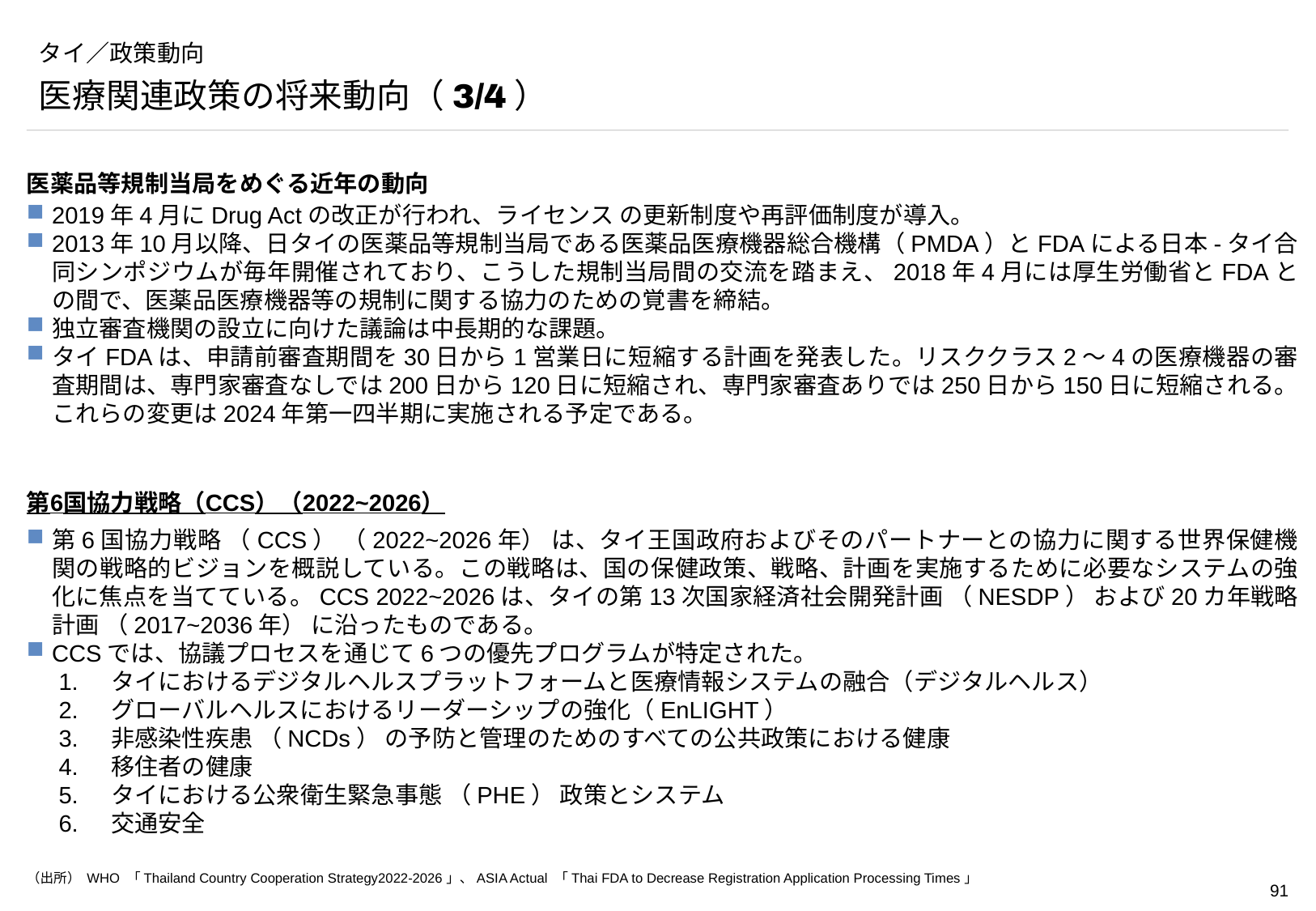

# タイ／政策動向
医療関連政策の将来動向（3/4）
医薬品等規制当局をめぐる近年の動向
2019年4月にDrug Actの改正が行われ、ライセンス の更新制度や再評価制度が導入。
2013年10月以降、日タイの医薬品等規制当局である医薬品医療機器総合機構（PMDA）とFDAによる日本-タイ合同シンポジウムが毎年開催されており、こうした規制当局間の交流を踏まえ、2018年4月には厚生労働省とFDAとの間で、医薬品医療機器等の規制に関する協力のための覚書を締結。
独立審査機関の設立に向けた議論は中長期的な課題。
タイFDAは、申請前審査期間を30日から1営業日に短縮する計画を発表した。リスククラス2～4の医療機器の審査期間は、専門家審査なしでは200日から120日に短縮され、専門家審査ありでは250日から150日に短縮される。これらの変更は2024年第一四半期に実施される予定である。
第6国協力戦略（CCS）（2022~2026）
第6国協力戦略 （CCS） （2022~2026年） は、タイ王国政府およびそのパートナーとの協力に関する世界保健機関の戦略的ビジョンを概説している。この戦略は、国の保健政策、戦略、計画を実施するために必要なシステムの強化に焦点を当てている。CCS 2022~2026は、タイの第13次国家経済社会開発計画 （NESDP） および20カ年戦略計画 （2017~2036年） に沿ったものである。
CCSでは、協議プロセスを通じて6つの優先プログラムが特定された。
　タイにおけるデジタルヘルスプラットフォームと医療情報システムの融合（デジタルヘルス）
　グローバルヘルスにおけるリーダーシップの強化（EnLIGHT）
　非感染性疾患 （NCDs） の予防と管理のためのすべての公共政策における健康
　移住者の健康
　タイにおける公衆衛生緊急事態 （PHE） 政策とシステム
　交通安全

（出所） WHO 「Thailand Country Cooperation Strategy2022-2026」、ASIA Actual 「Thai FDA to Decrease Registration Application Processing Times」